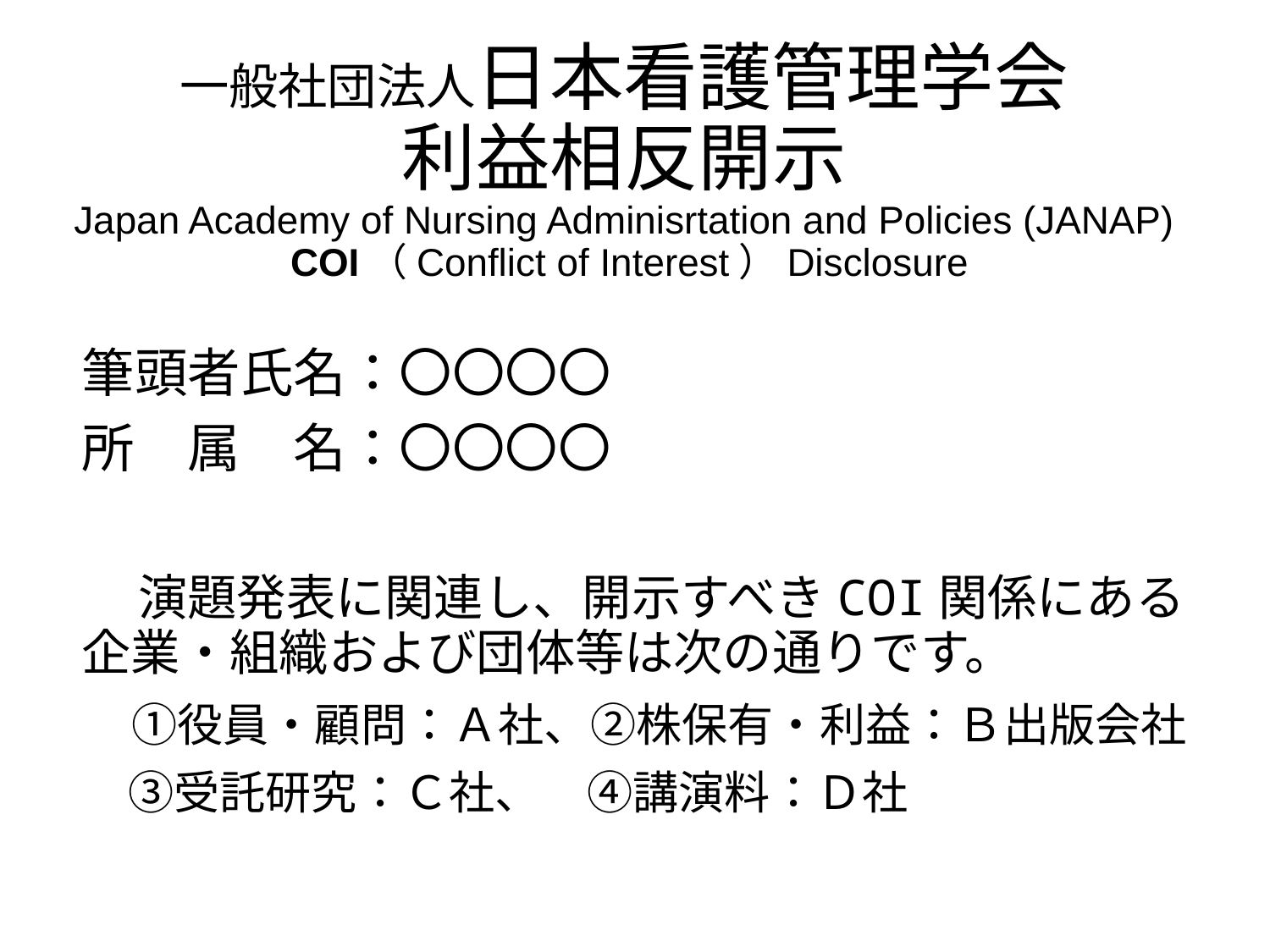

# 一般社団法人日本看護管理学会 利益相反開示 Japan Academy of Nursing Adminisrtation and Policies (JANAP) COI（Conflict of Interest）Disclosure
筆頭者氏名：〇〇〇〇
所　属　名：〇〇〇〇

　演題発表に関連し、開示すべきCOI関係にある企業・組織および団体等は次の通りです。
　①役員・顧問：Ａ社、②株保有・利益：Ｂ出版会社
　③受託研究：Ｃ社、　④講演料：Ｄ社